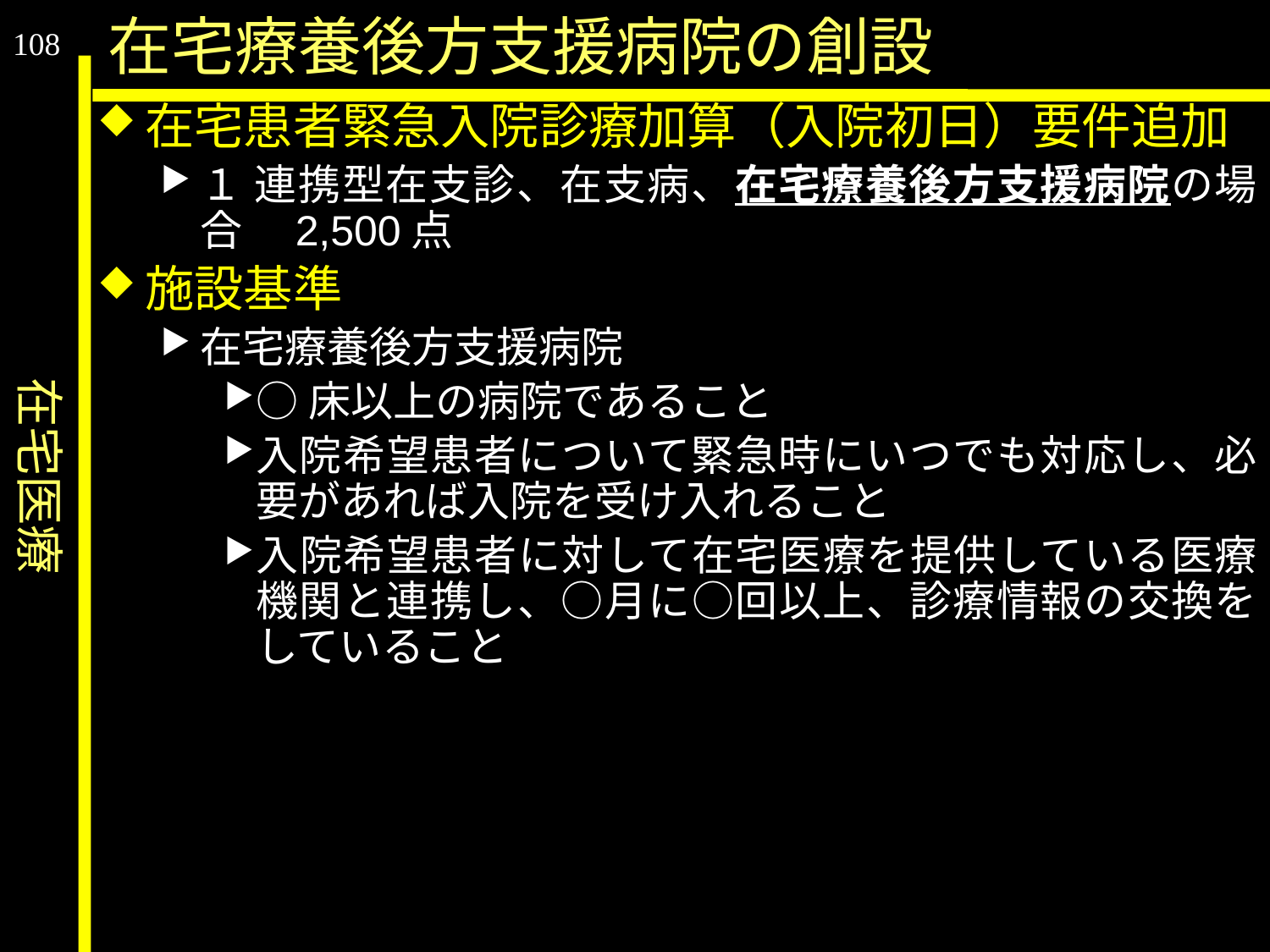

在宅医療
在宅療養後方支援病院の創設
108

在宅患者緊急入院診療加算（入院初日）要件追加
１ 連携型在支診、在支病、在宅療養後方支援病院の場合　2,500点
施設基準
在宅療養後方支援病院
○床以上の病院であること
入院希望患者について緊急時にいつでも対応し、必要があれば入院を受け入れること
入院希望患者に対して在宅医療を提供している医療機関と連携し、○月に○回以上、診療情報の交換をしていること